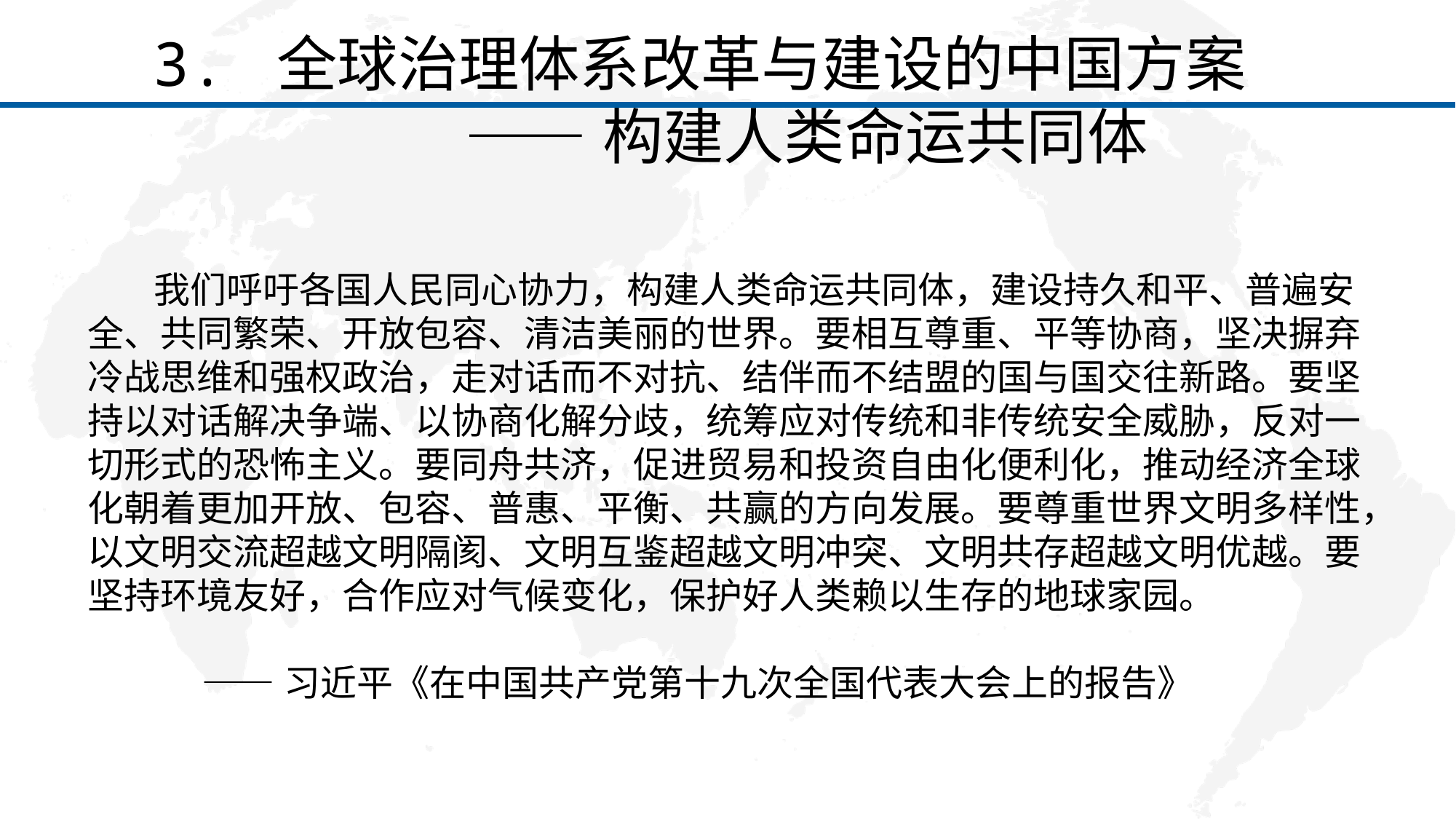

3. 全球治理体系改革与建设的中国方案
                       ——构建人类命运共同体
       我们呼吁各国人民同心协力，构建人类命运共同体，建设持久和平、普遍安全、共同繁荣、开放包容、清洁美丽的世界。要相互尊重、平等协商，坚决摒弃冷战思维和强权政治，走对话而不对抗、结伴而不结盟的国与国交往新路。要坚持以对话解决争端、以协商化解分歧，统筹应对传统和非传统安全威胁，反对一切形式的恐怖主义。要同舟共济，促进贸易和投资自由化便利化，推动经济全球化朝着更加开放、包容、普惠、平衡、共赢的方向发展。要尊重世界文明多样性，以文明交流超越文明隔阂、文明互鉴超越文明冲突、文明共存超越文明优越。要坚持环境友好，合作应对气候变化，保护好人类赖以生存的地球家园。

              ——习近平《在中国共产党第十九次全国代表大会上的报告》